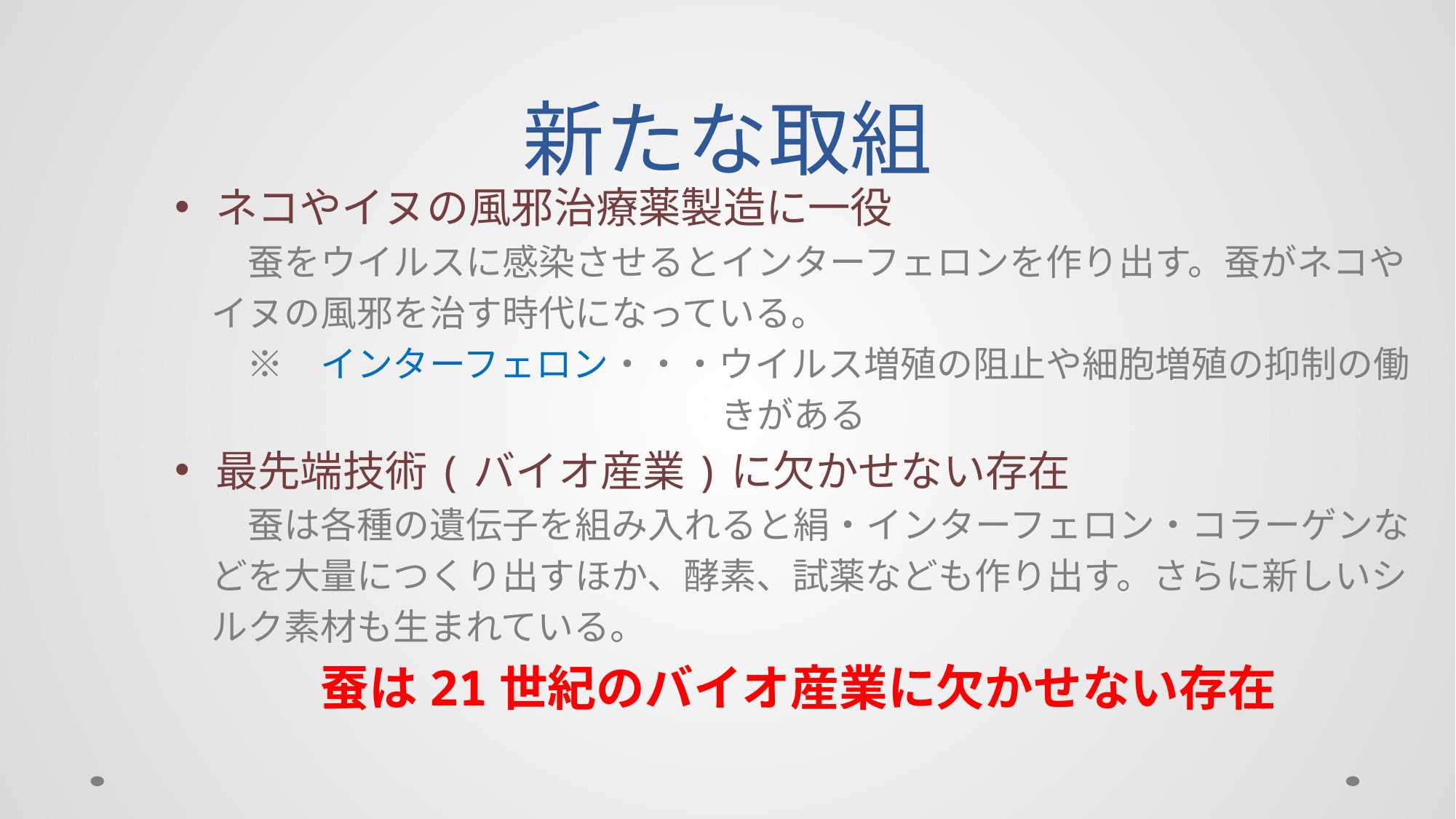

# 新たな取組
ネコやイヌの風邪治療薬製造に一役
　　蚕をウイルスに感染させるとインターフェロンを作り出す。蚕がネコや
　イヌの風邪を治す時代になっている。
　　※　インターフェロン・・・ウイルス増殖の阻止や細胞増殖の抑制の働
　　　　　　　　　　　　　　　きがある
最先端技術(バイオ産業)に欠かせない存在
　　蚕は各種の遺伝子を組み入れると絹・インターフェロン・コラーゲンな
　どを大量につくり出すほか、酵素、試薬なども作り出す。さらに新しいシ
　ルク素材も生まれている。
蚕は21世紀のバイオ産業に欠かせない存在